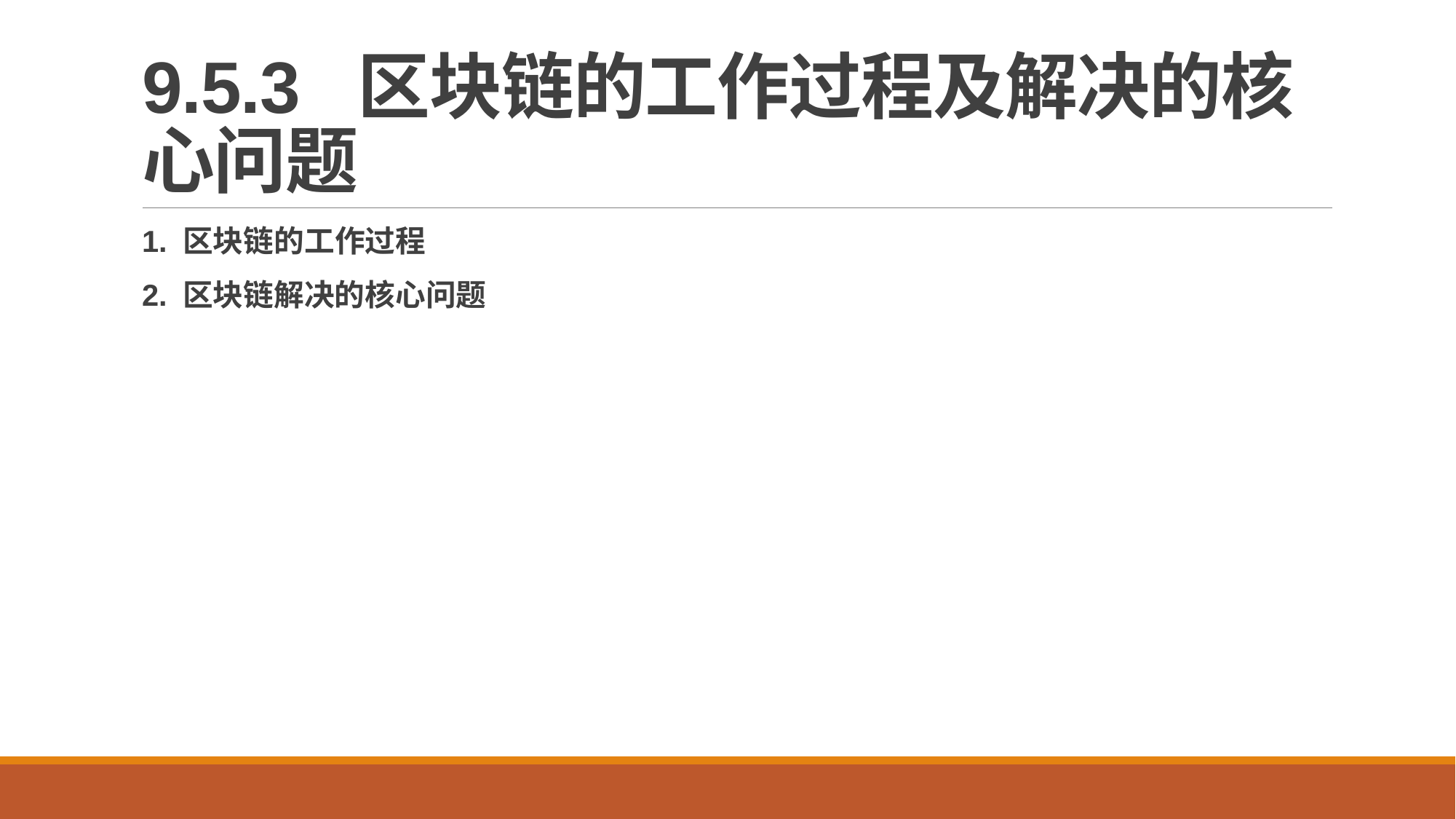

# 9.5.3  区块链的工作过程及解决的核心问题
1. 区块链的工作过程
2. 区块链解决的核心问题